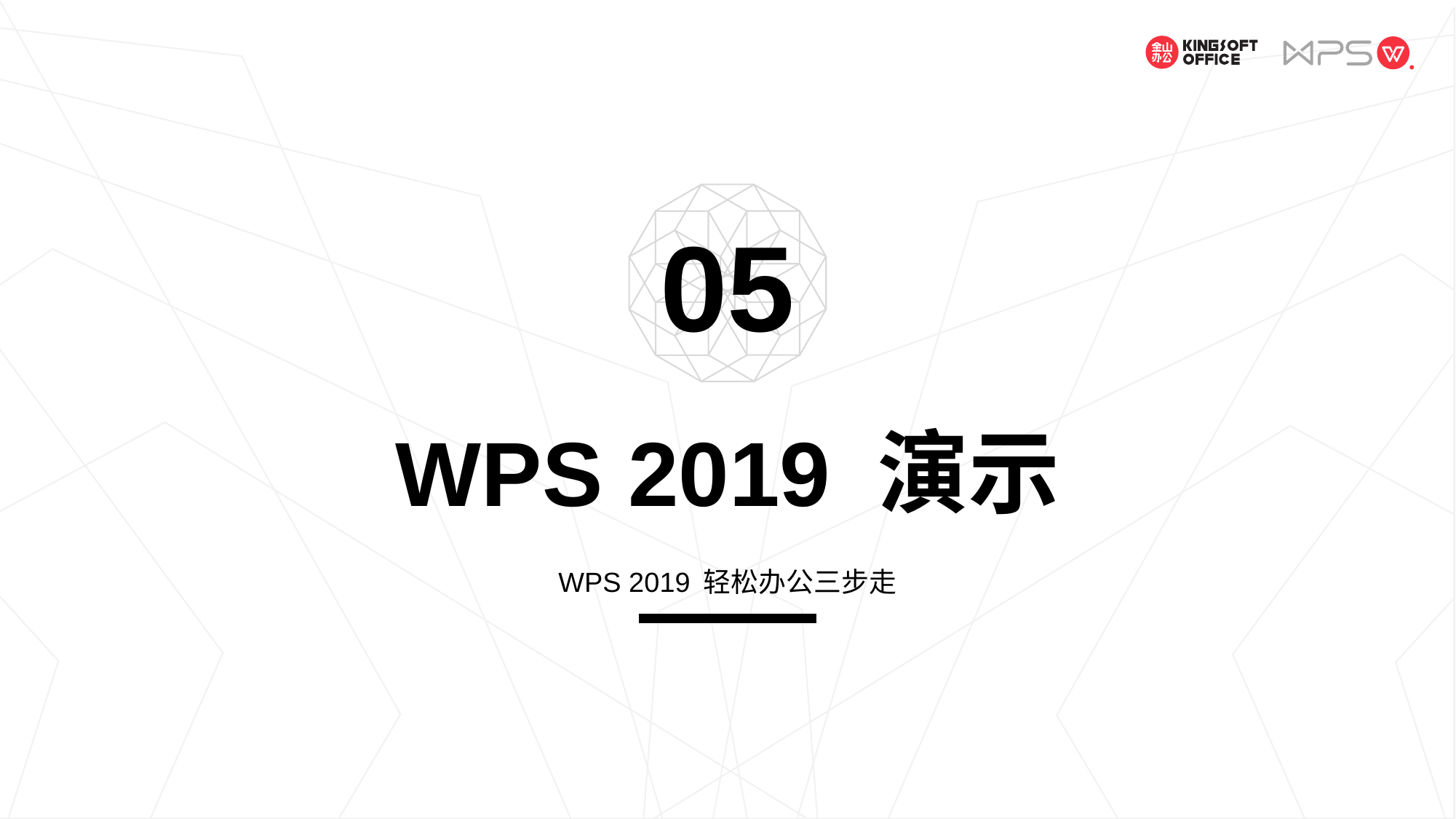

05
# WPS 2019 演示
WPS 2019 轻松办公三步走